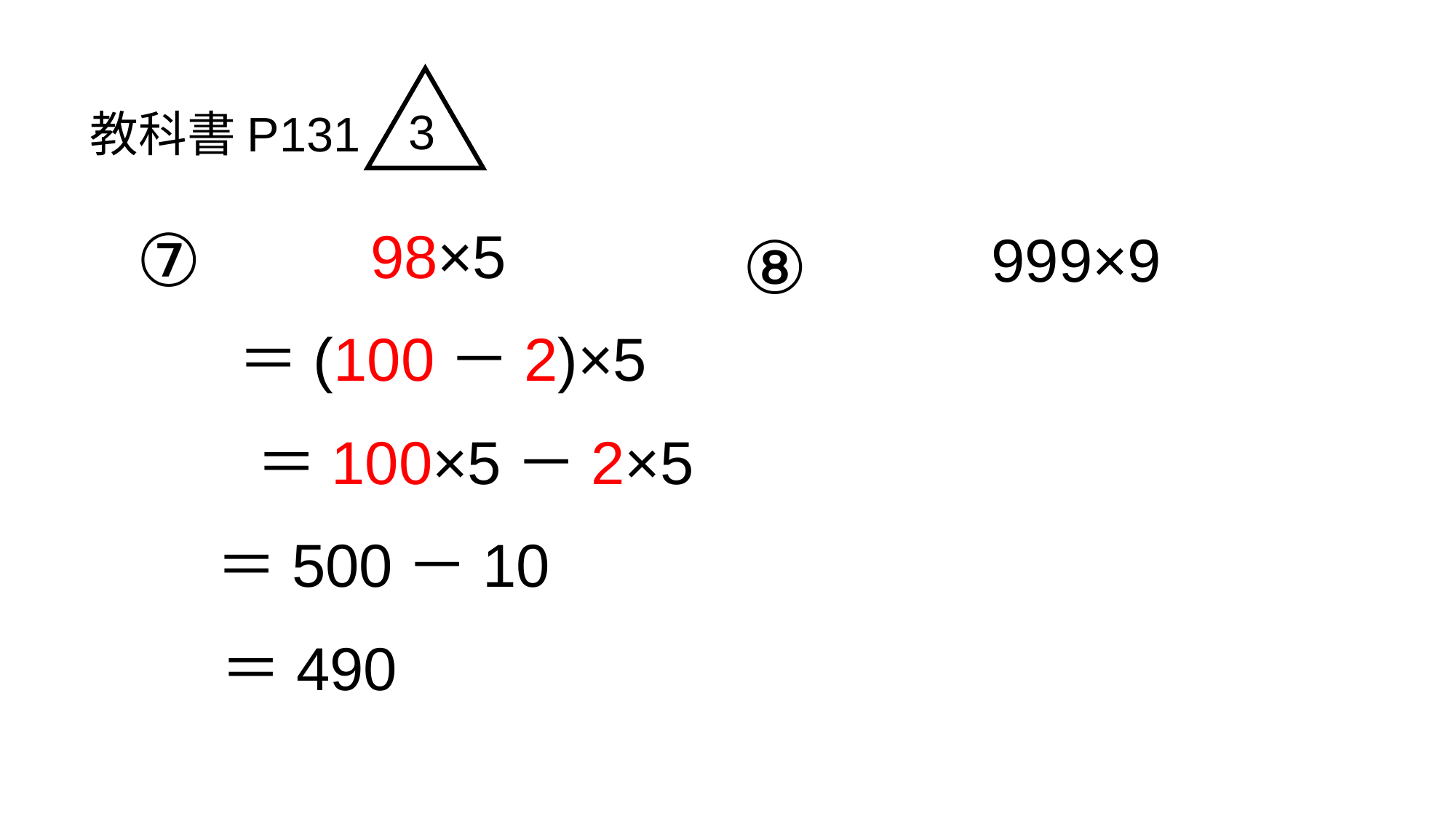

3
教科書P131
⑦
　98×5
⑧
　999×9
＝(100－2)×5
＝100×5－2×5
＝500－10
＝490